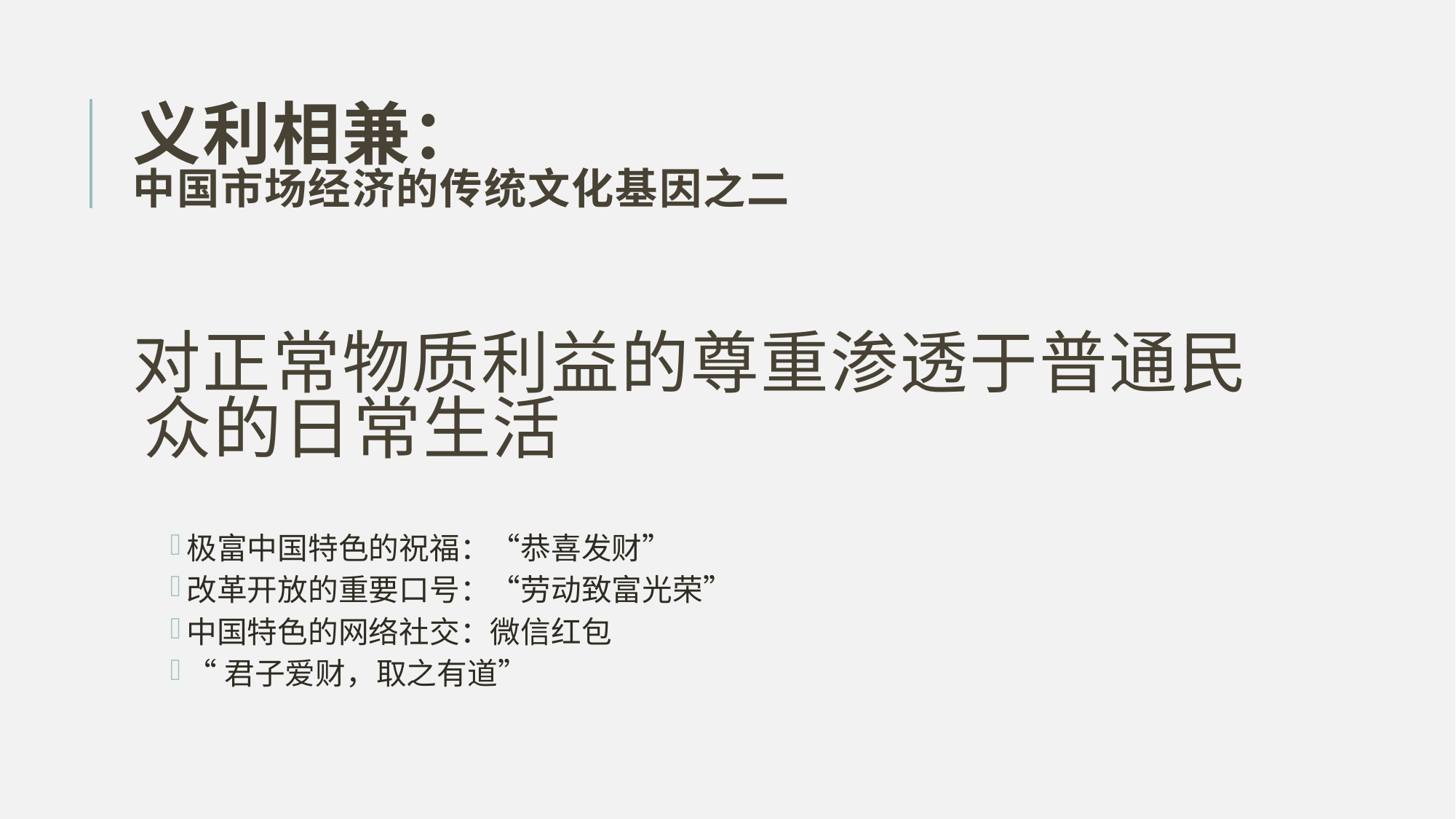

# 义利相兼： 中国市场经济的传统文化基因之二
对正常物质利益的尊重渗透于普通民众的日常生活

极富中国特色的祝福：“恭喜发财”
改革开放的重要口号：“劳动致富光荣”
中国特色的网络社交：微信红包
“君子爱财，取之有道”